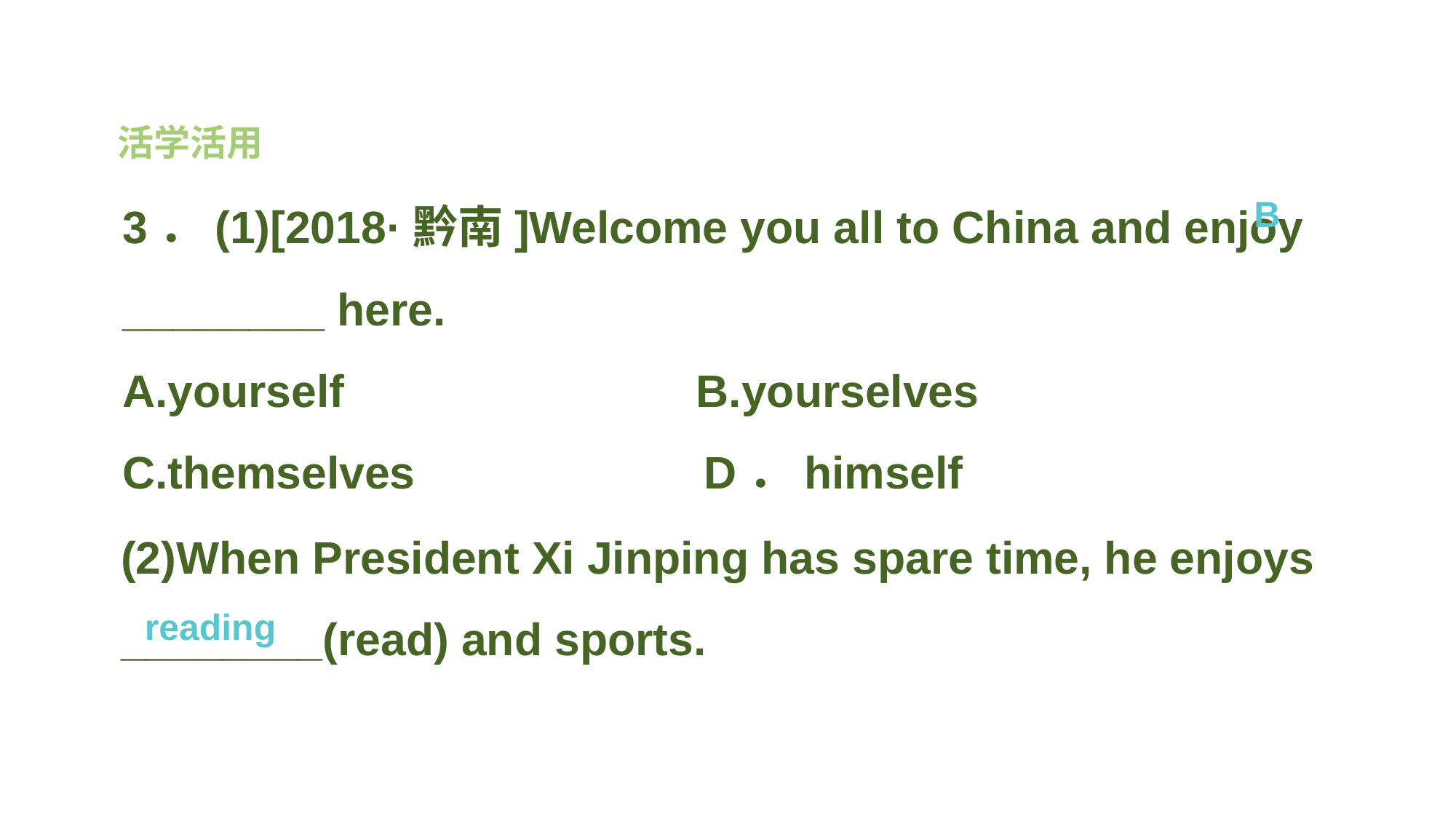

活学活用
3．(1)[2018·黔南]Welcome you all to China and enjoy ________ here.
A.yourself                            B.yourselves
C.themselves                       D．himself
B
(2)When President Xi Jinping has spare time, he enjoys ________(read) and sports.
reading